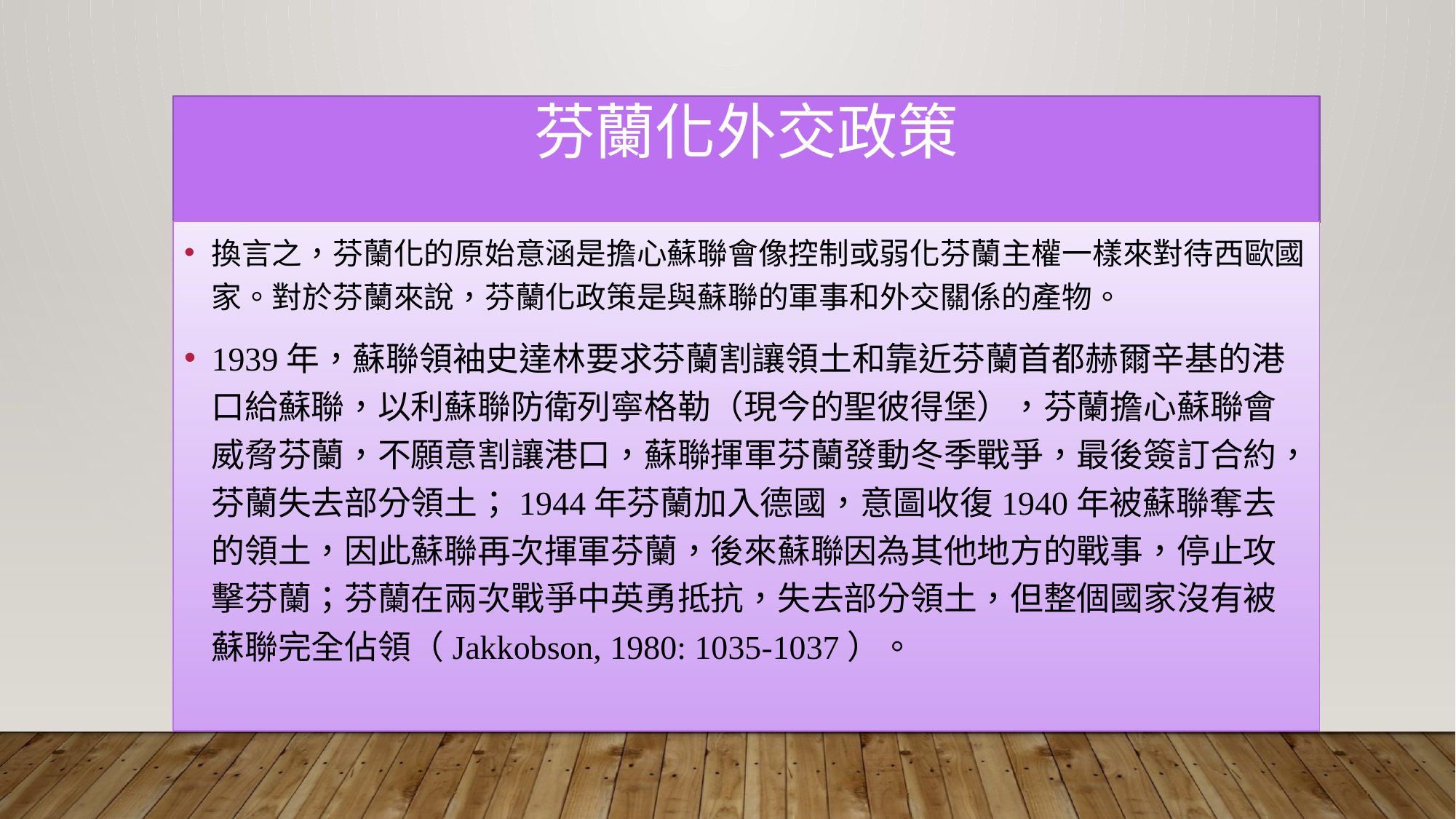

# 芬蘭化外交政策
換言之，芬蘭化的原始意涵是擔心蘇聯會像控制或弱化芬蘭主權一樣來對待西歐國家。對於芬蘭來說，芬蘭化政策是與蘇聯的軍事和外交關係的產物。
1939年，蘇聯領袖史達林要求芬蘭割讓領土和靠近芬蘭首都赫爾辛基的港口給蘇聯，以利蘇聯防衛列寧格勒（現今的聖彼得堡），芬蘭擔心蘇聯會威脅芬蘭，不願意割讓港口，蘇聯揮軍芬蘭發動冬季戰爭，最後簽訂合約，芬蘭失去部分領土；1944年芬蘭加入德國，意圖收復1940年被蘇聯奪去的領土，因此蘇聯再次揮軍芬蘭，後來蘇聯因為其他地方的戰事，停止攻擊芬蘭；芬蘭在兩次戰爭中英勇抵抗，失去部分領土，但整個國家沒有被蘇聯完全佔領（Jakkobson, 1980: 1035-1037）。